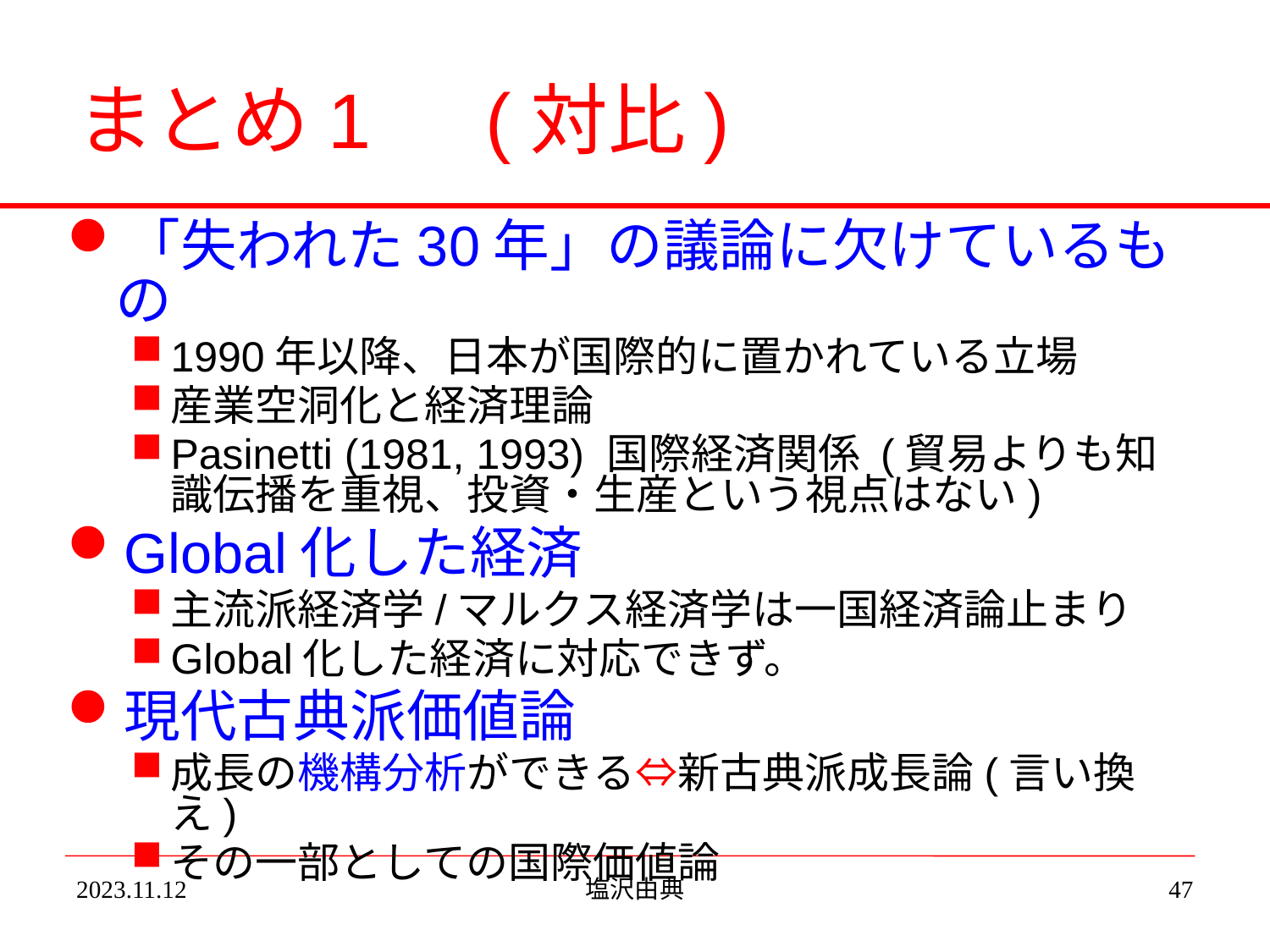

# まとめ1　(対比)
「失われた30年」の議論に欠けているもの
1990年以降、日本が国際的に置かれている立場
産業空洞化と経済理論
Pasinetti (1981, 1993) 国際経済関係 (貿易よりも知識伝播を重視、投資・生産という視点はない)
Global化した経済
主流派経済学/マルクス経済学は一国経済論止まり
Global化した経済に対応できず。
現代古典派価値論
成長の機構分析ができる⇔新古典派成長論(言い換え)
その一部としての国際価値論
2023.11.12
塩沢由典
47